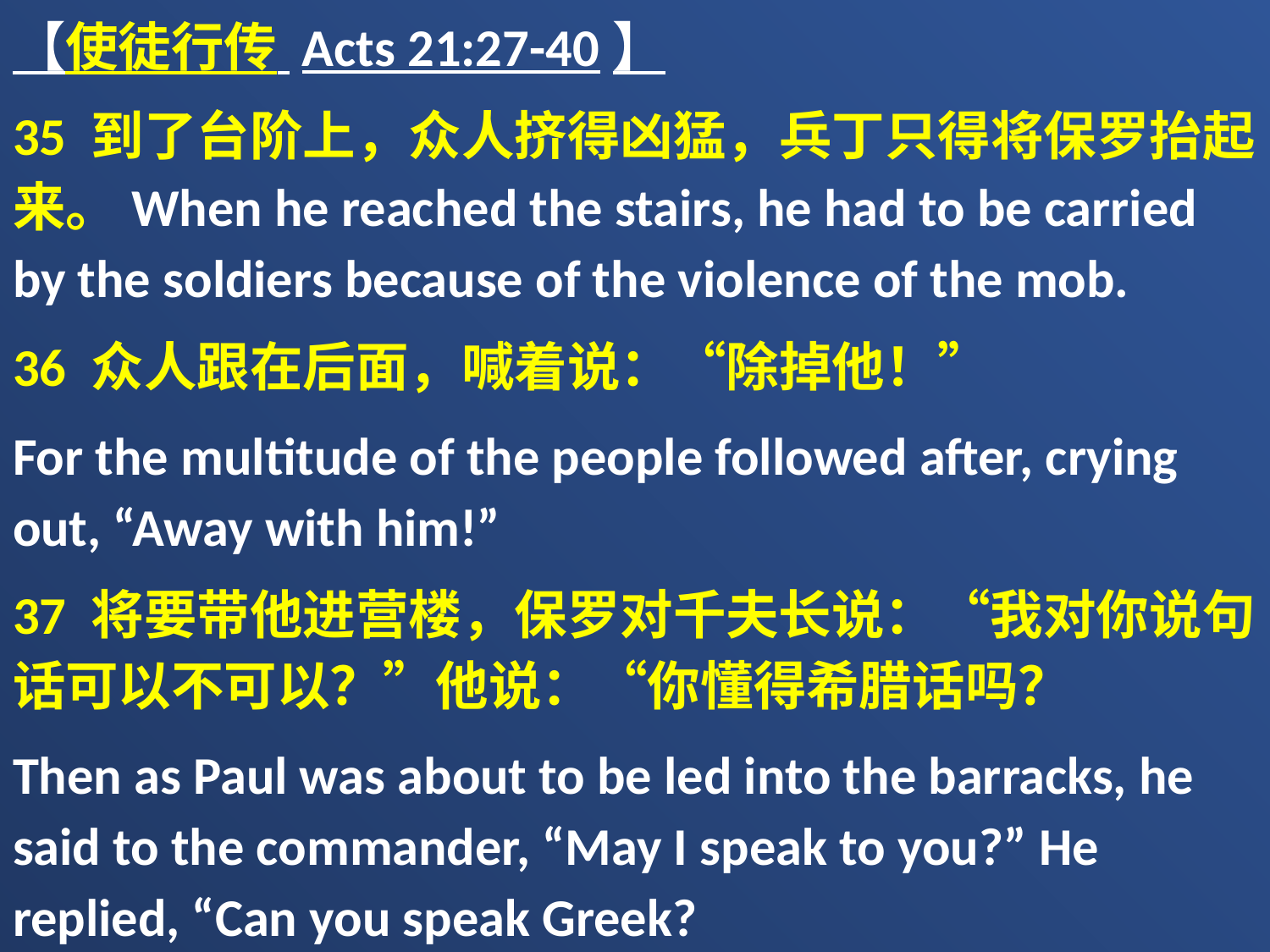

【使徒行传 Acts 21:27-40】
35 到了台阶上，众人挤得凶猛，兵丁只得将保罗抬起来。When he reached the stairs, he had to be carried by the soldiers because of the violence of the mob.
36 众人跟在后面，喊着说：“除掉他！”
For the multitude of the people followed after, crying out, “Away with him!”
37 将要带他进营楼，保罗对千夫长说：“我对你说句话可以不可以？”他说：“你懂得希腊话吗？
Then as Paul was about to be led into the barracks, he said to the commander, “May I speak to you?” He replied, “Can you speak Greek?